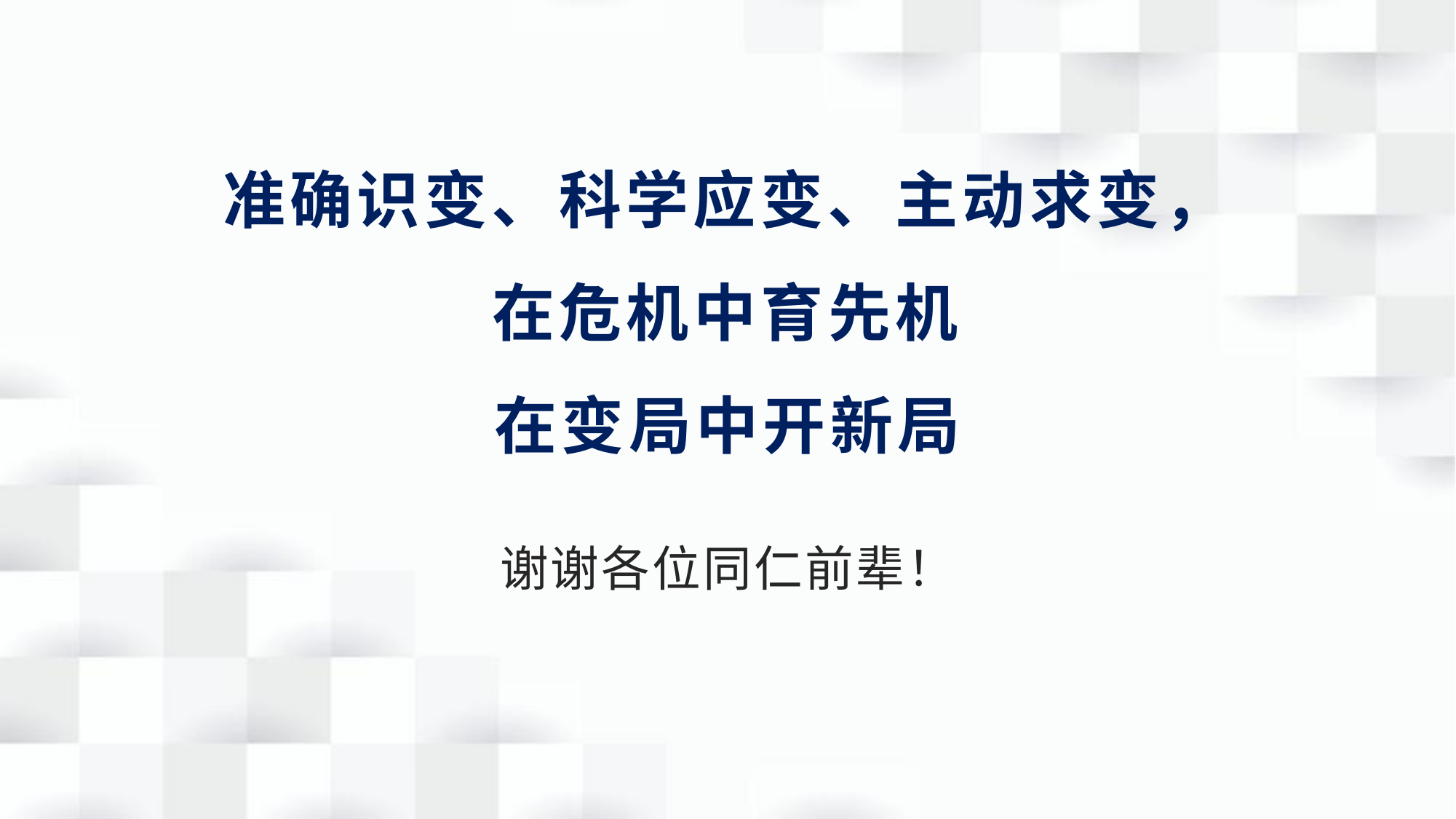

# 准确识变、科学应变、主动求变， 在危机中育先机 在变局中开新局
谢谢各位同仁前辈！